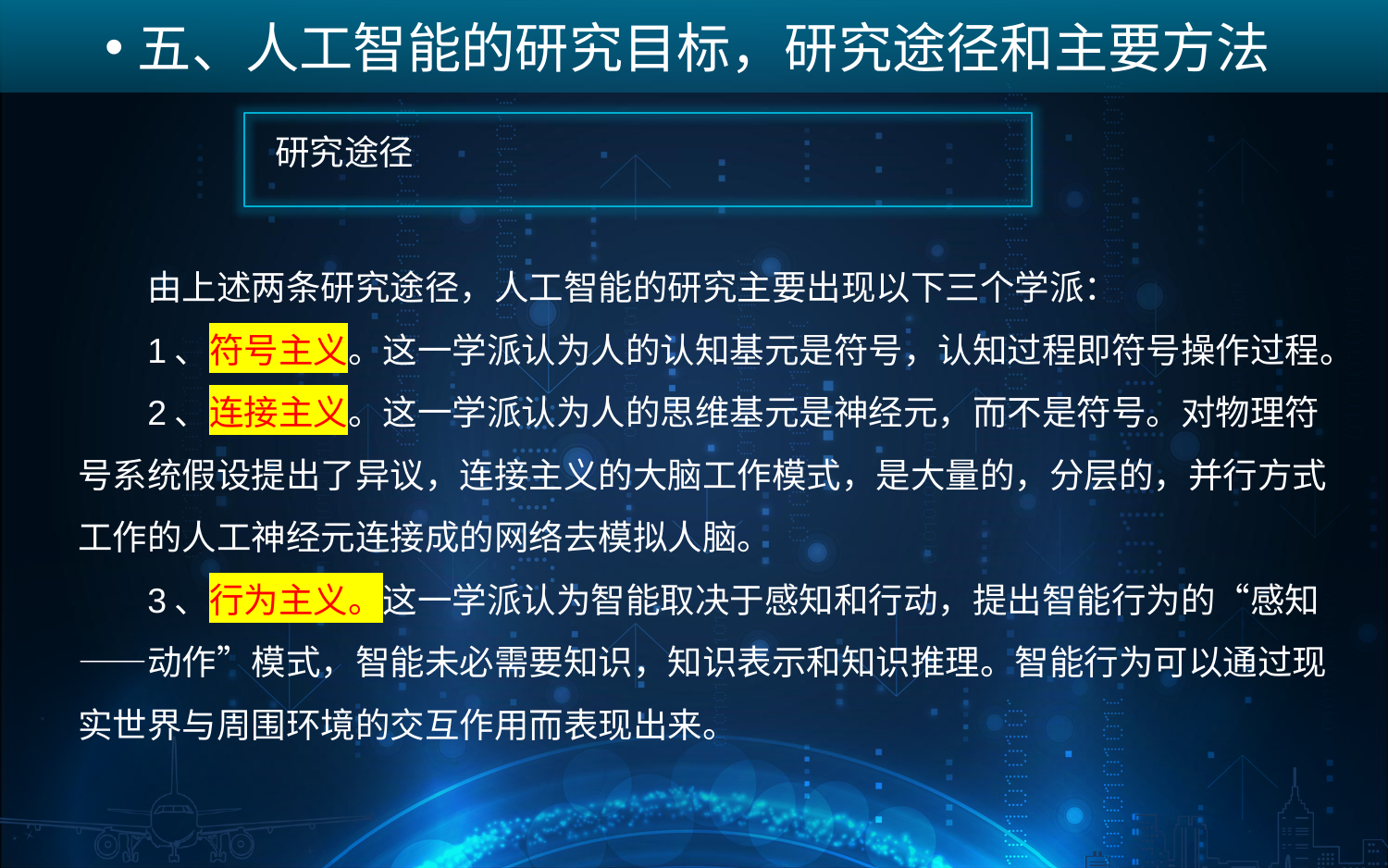

五、人工智能的研究目标，研究途径和主要方法

2.

研究途径

由上述两条研究途径，人工智能的研究主要出现以下三个学派：
1、符号主义。这一学派认为人的认知基元是符号，认知过程即符号操作过程。
2、连接主义。这一学派认为人的思维基元是神经元，而不是符号。对物理符号系统假设提出了异议，连接主义的大脑工作模式，是大量的，分层的，并行方式工作的人工神经元连接成的网络去模拟人脑。
3、行为主义。这一学派认为智能取决于感知和行动，提出智能行为的“感知——动作”模式，智能未必需要知识，知识表示和知识推理。智能行为可以通过现实世界与周围环境的交互作用而表现出来。